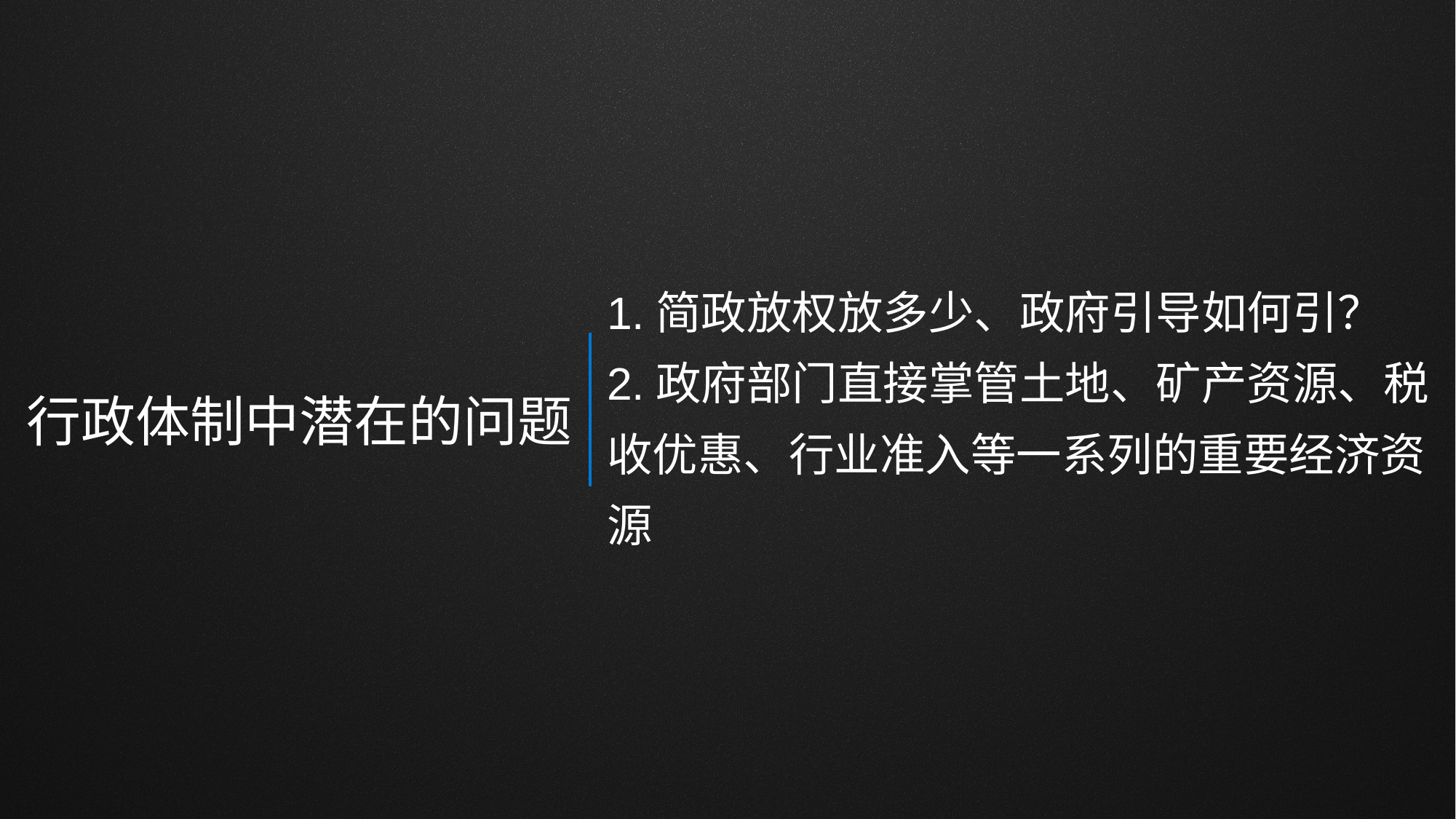

1.简政放权放多少、政府引导如何引？
2.政府部门直接掌管土地、矿产资源、税收优惠、行业准入等一系列的重要经济资源

行政体制中潜在的问题